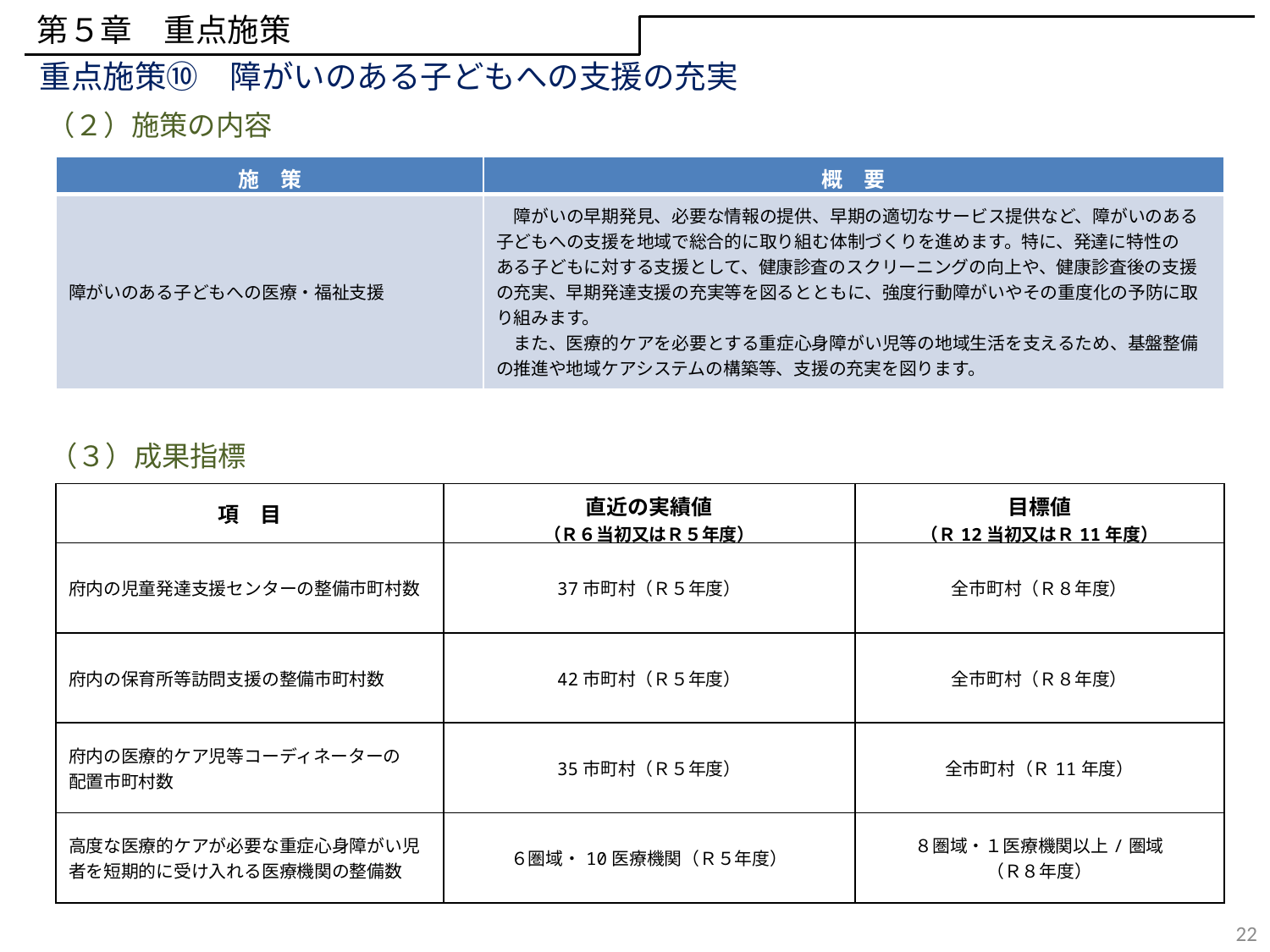

第５章　重点施策

重点施策⑩　障がいのある子どもへの支援の充実
（２）施策の内容
| 施　策 | 概　要 |
| --- | --- |
| 障がいのある子どもへの医療・福祉支援 | 障がいの早期発見、必要な情報の提供、早期の適切なサービス提供など、障がいのある子どもへの支援を地域で総合的に取り組む体制づくりを進めます。特に、発達に特性の ある子どもに対する支援として、健康診査のスクリーニングの向上や、健康診査後の支援の充実、早期発達支援の充実等を図るとともに、強度行動障がいやその重度化の予防に取り組みます。 　また、医療的ケアを必要とする重症心身障がい児等の地域生活を支えるため、基盤整備の推進や地域ケアシステムの構築等、支援の充実を図ります。 |
（３）成果指標
| 項　目 | 直近の実績値 （Ｒ６当初又はＲ５年度） | 目標値 （Ｒ12当初又はＲ11年度） |
| --- | --- | --- |
| 府内の児童発達支援センターの整備市町村数 | 37市町村（Ｒ５年度） | 全市町村（Ｒ８年度） |
| 府内の保育所等訪問支援の整備市町村数 | 42市町村（Ｒ５年度） | 全市町村（Ｒ８年度） |
| 府内の医療的ケア児等コーディネーターの 配置市町村数 | 35市町村（Ｒ５年度） | 全市町村（Ｒ11年度） |
| 高度な医療的ケアが必要な重症心身障がい児者を短期的に受け入れる医療機関の整備数 | ６圏域・10医療機関（Ｒ５年度） | ８圏域・１医療機関以上/圏域 （Ｒ８年度） |
22